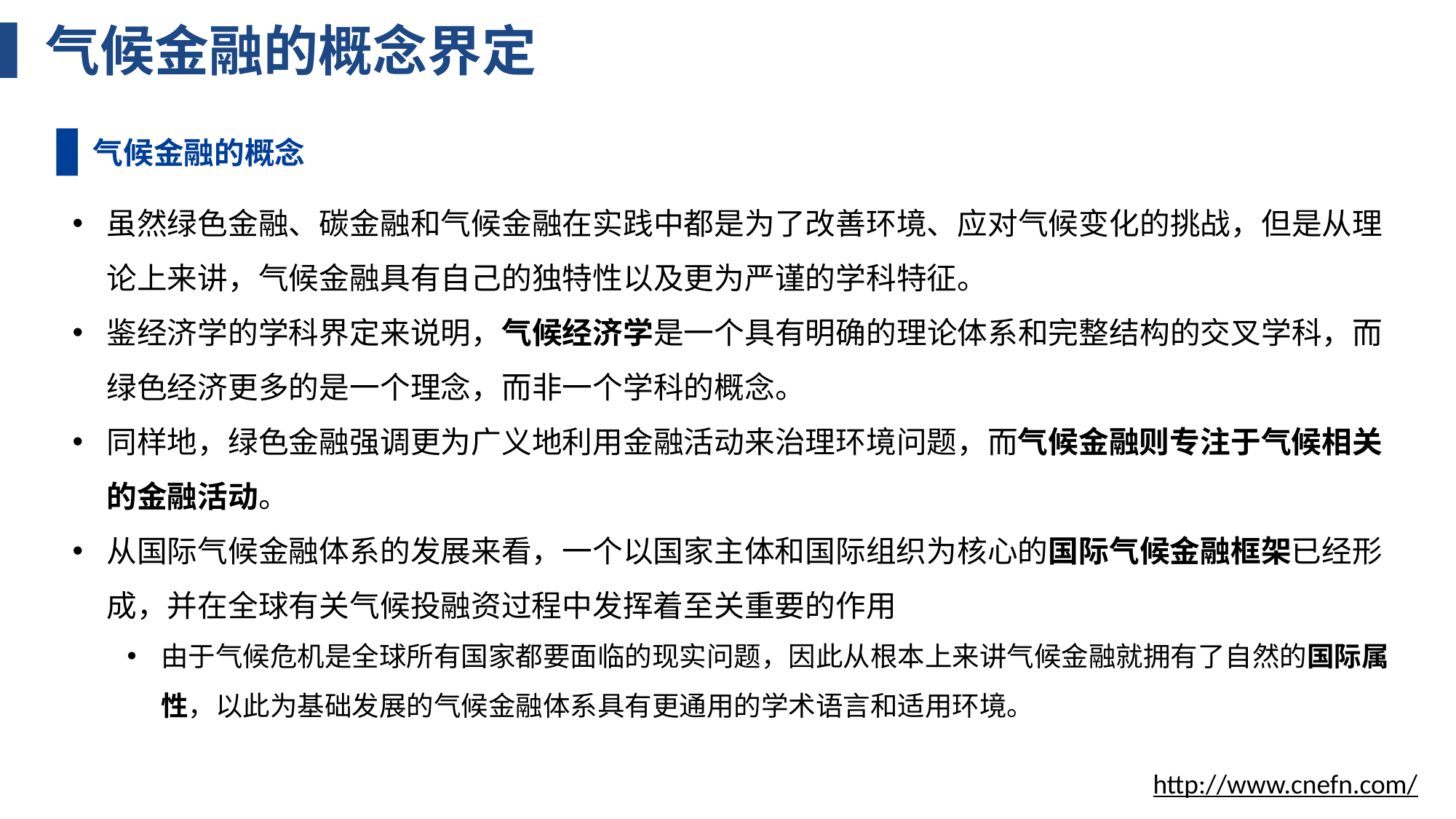

# 气候金融的概念界定
气候金融的概念

虽然绿色金融、碳金融和气候金融在实践中都是为了改善环境、应对气候变化的挑战，但是从理论上来讲，气候金融具有自己的独特性以及更为严谨的学科特征。
鉴经济学的学科界定来说明，气候经济学是一个具有明确的理论体系和完整结构的交叉学科，而绿色经济更多的是一个理念，而非一个学科的概念。
同样地，绿色金融强调更为广义地利用金融活动来治理环境问题，而气候金融则专注于气候相关的金融活动。
从国际气候金融体系的发展来看，一个以国家主体和国际组织为核心的国际气候金融框架已经形成，并在全球有关气候投融资过程中发挥着至关重要的作用
由于气候危机是全球所有国家都要面临的现实问题，因此从根本上来讲气候金融就拥有了自然的国际属性，以此为基础发展的气候金融体系具有更通用的学术语言和适用环境。